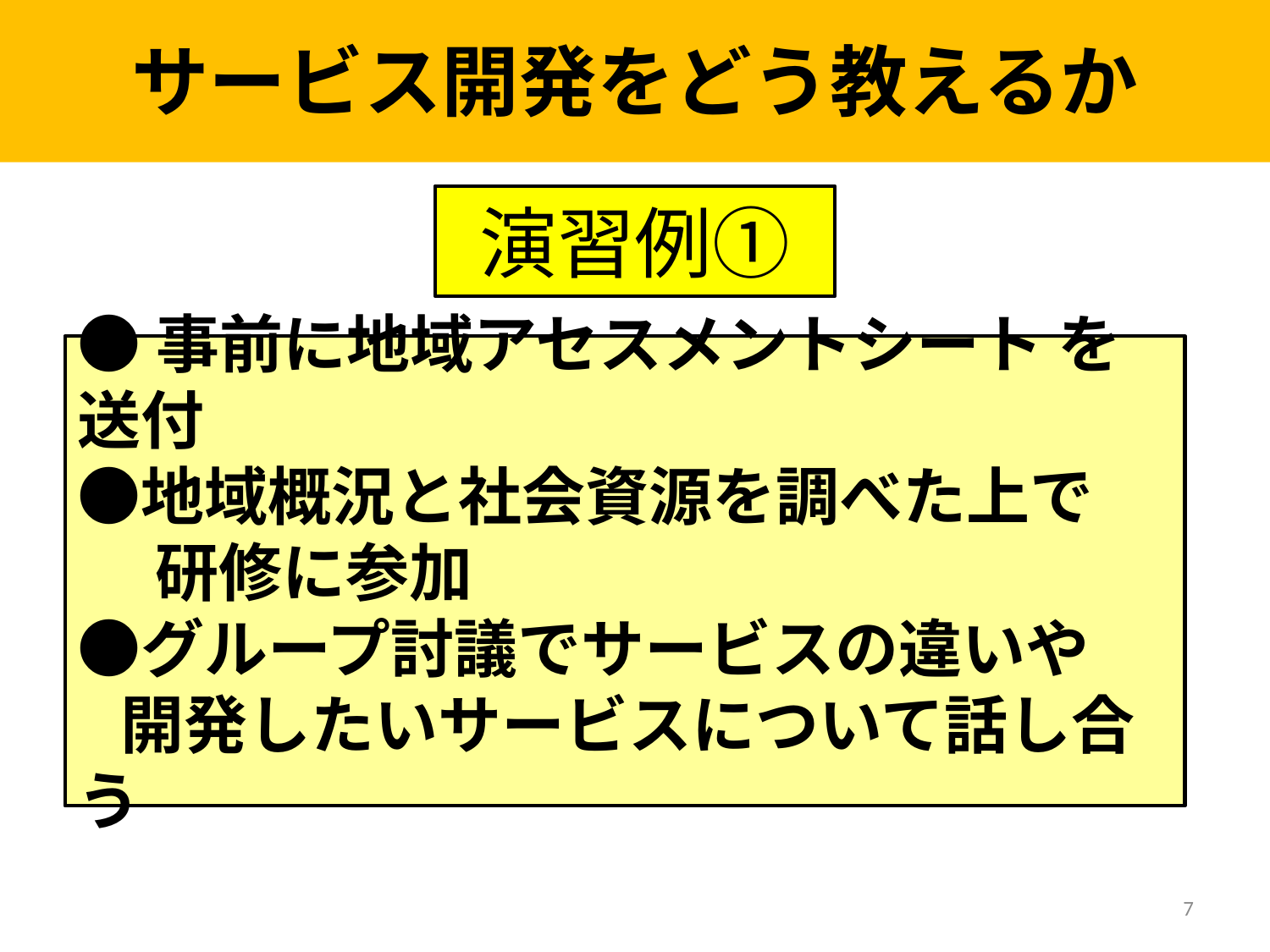

サービス開発をどう教えるか
演習例①
●事前に地域アセスメントシート を送付
●地域概況と社会資源を調べた上で
　 研修に参加
●グループ討議でサービスの違いや
   開発したいサービスについて話し合う
7